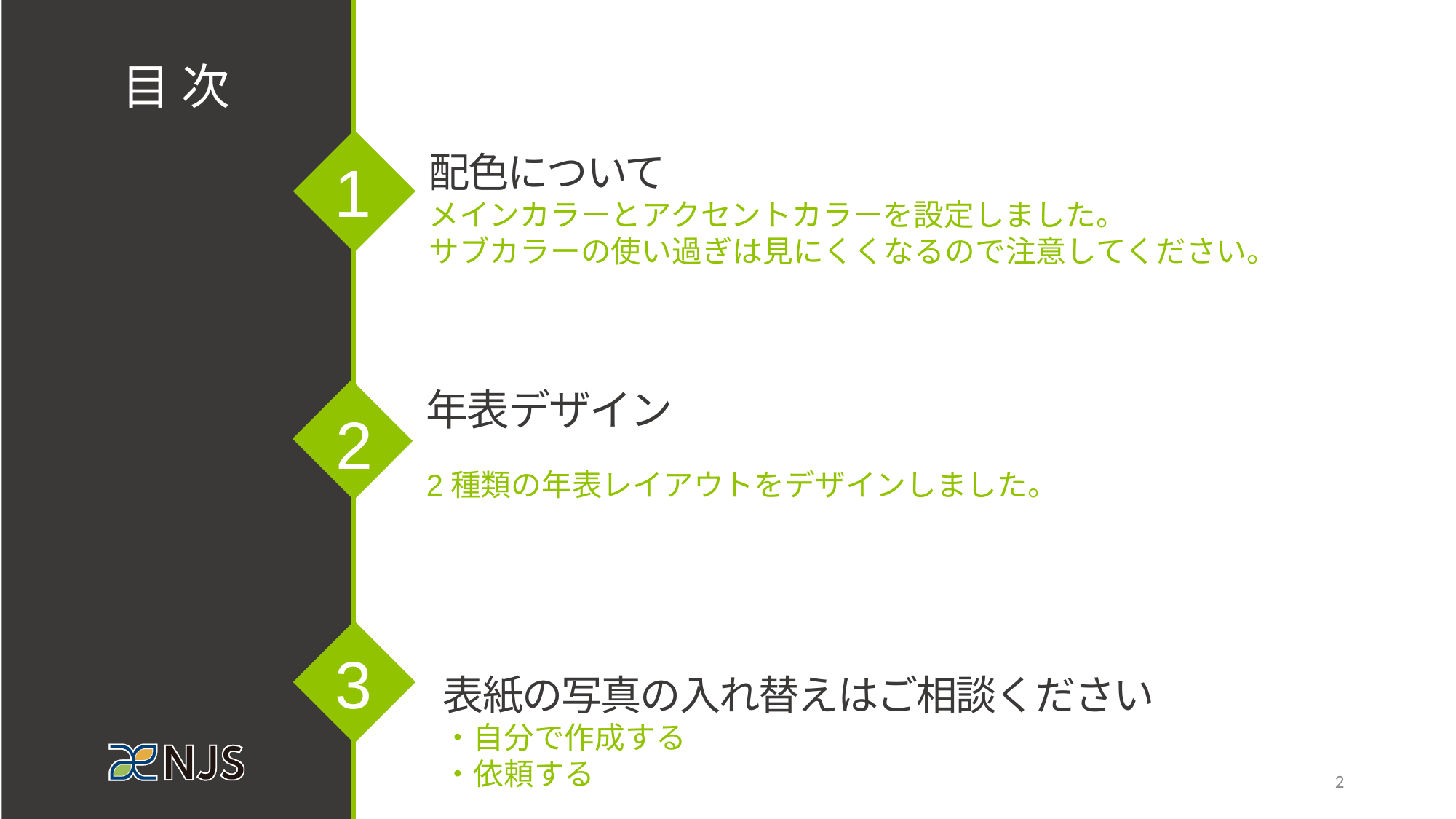

目 次
配色について
メインカラーとアクセントカラーを設定しました。
サブカラーの使い過ぎは見にくくなるので注意してください。
1

年表デザイン
2種類の年表レイアウトをデザインしました。

2
3

表紙の写真の入れ替えはご相談ください
・自分で作成する
・依頼する
2